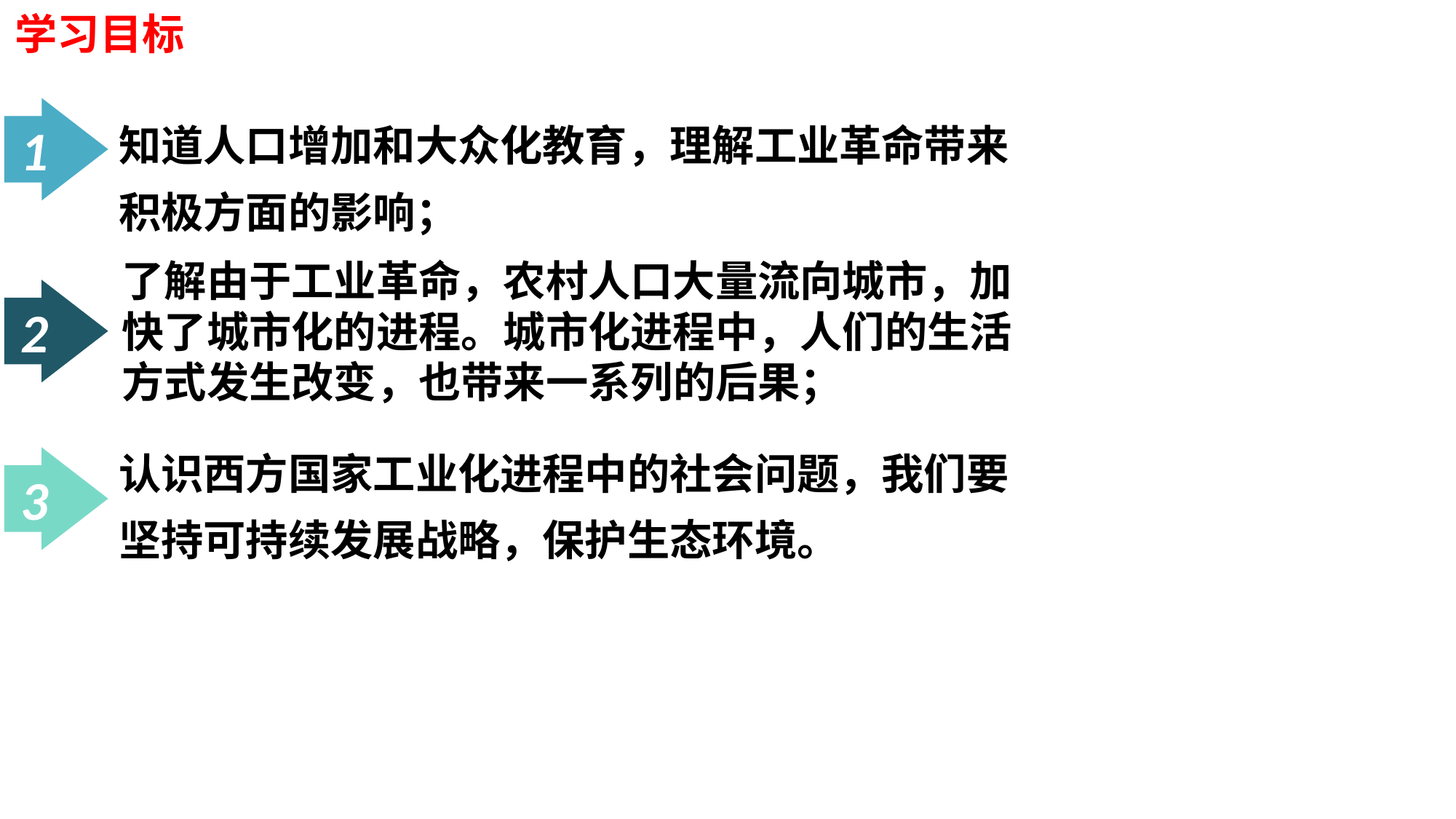

学习目标
05-05
1
知道人口增加和大众化教育，理解工业革命带来积极方面的影响；
了解由于工业革命，农村人口大量流向城市，加快了城市化的进程。城市化进程中，人们的生活方式发生改变，也带来一系列的后果；
2
认识西方国家工业化进程中的社会问题，我们要坚持可持续发展战略，保护生态环境。
3
23